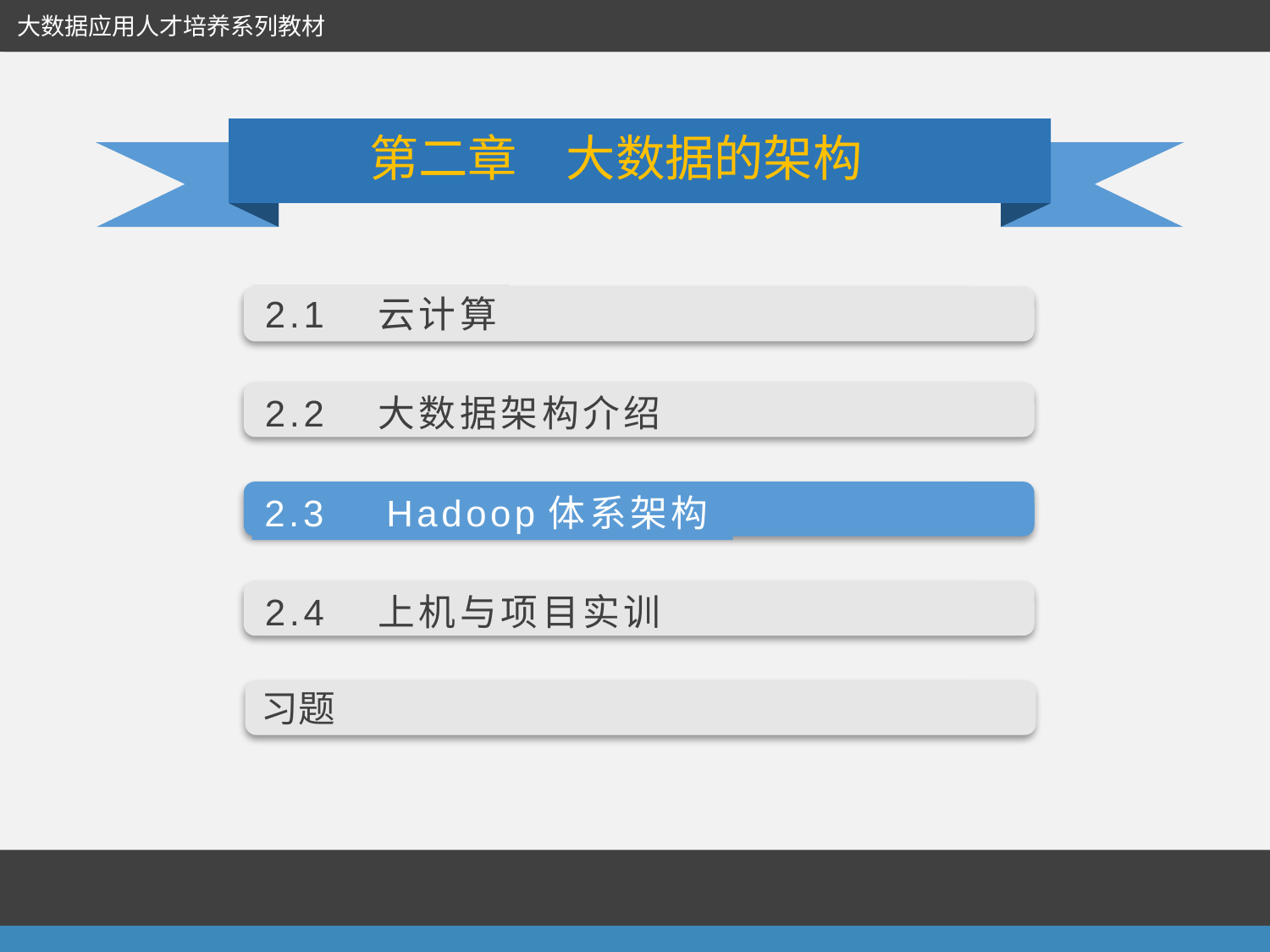

大数据应用人才培养系列教材

第二章　大数据的架构
2.1　云计算

2.2　大数据架构介绍

2.3　Hadoop体系架构

2.4　上机与项目实训
习题